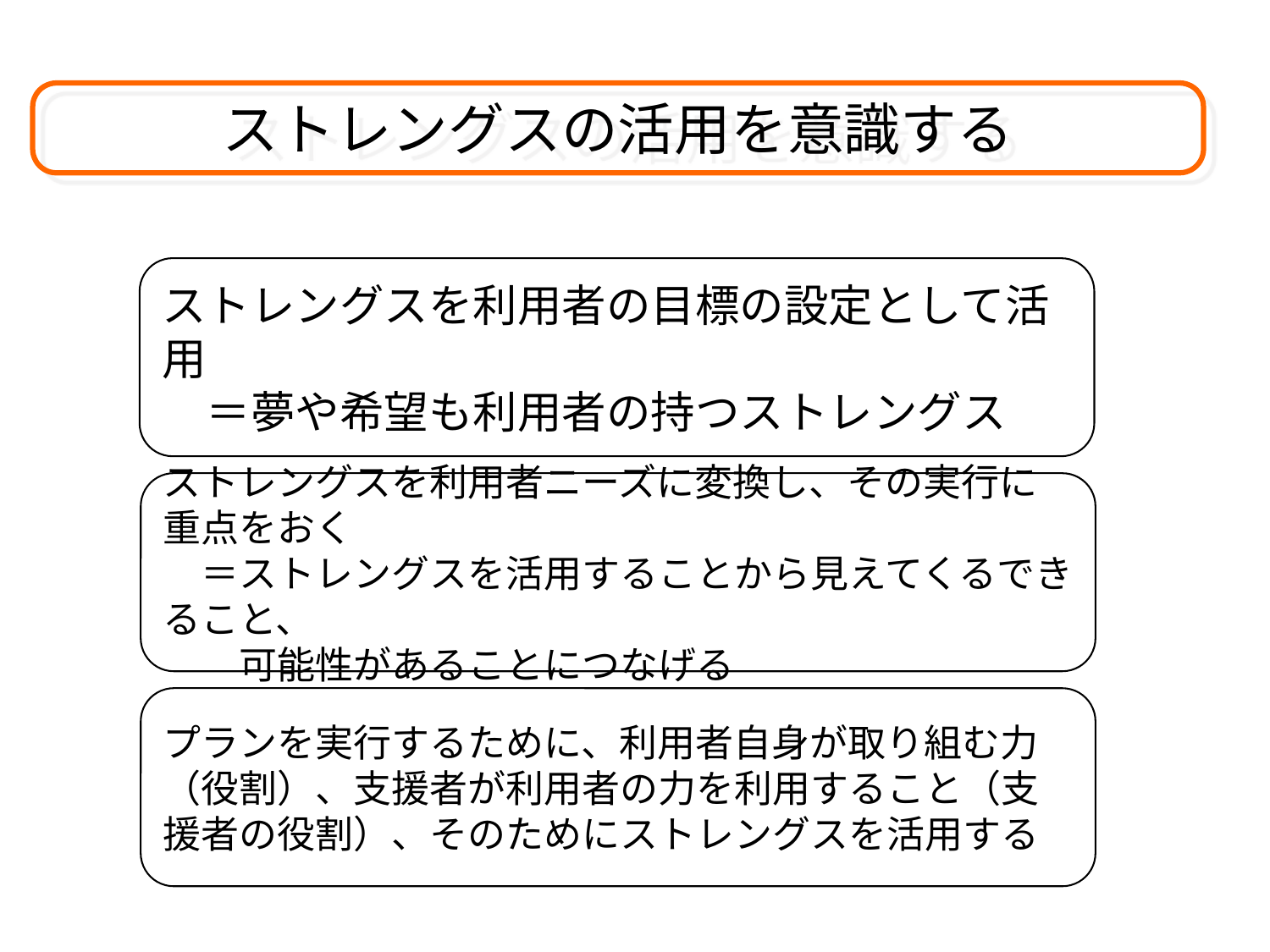

ストレングスの活用を意識する
ストレングスを利用者の目標の設定として活用
　＝夢や希望も利用者の持つストレングス
ストレングスを利用者ニーズに変換し、その実行に重点をおく
　＝ストレングスを活用することから見えてくるできること、
　　可能性があることにつなげる
プランを実行するために、利用者自身が取り組む力（役割）、支援者が利用者の力を利用すること（支援者の役割）、そのためにストレングスを活用する